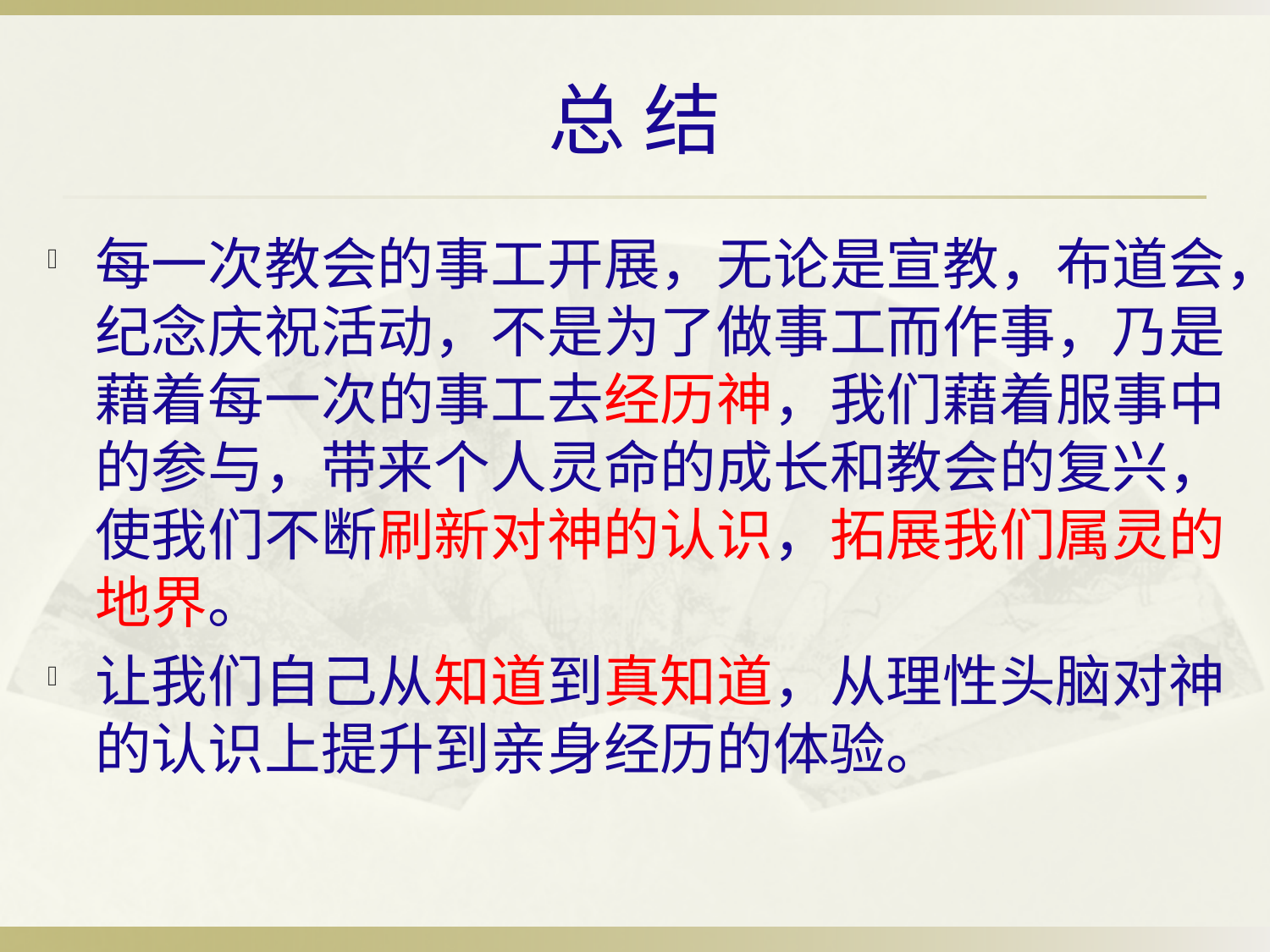

# 总 结
每一次教会的事工开展，无论是宣教，布道会，纪念庆祝活动，不是为了做事工而作事，乃是藉着每一次的事工去经历神，我们藉着服事中的参与，带来个人灵命的成长和教会的复兴，使我们不断刷新对神的认识，拓展我们属灵的地界。
让我们自己从知道到真知道，从理性头脑对神的认识上提升到亲身经历的体验。